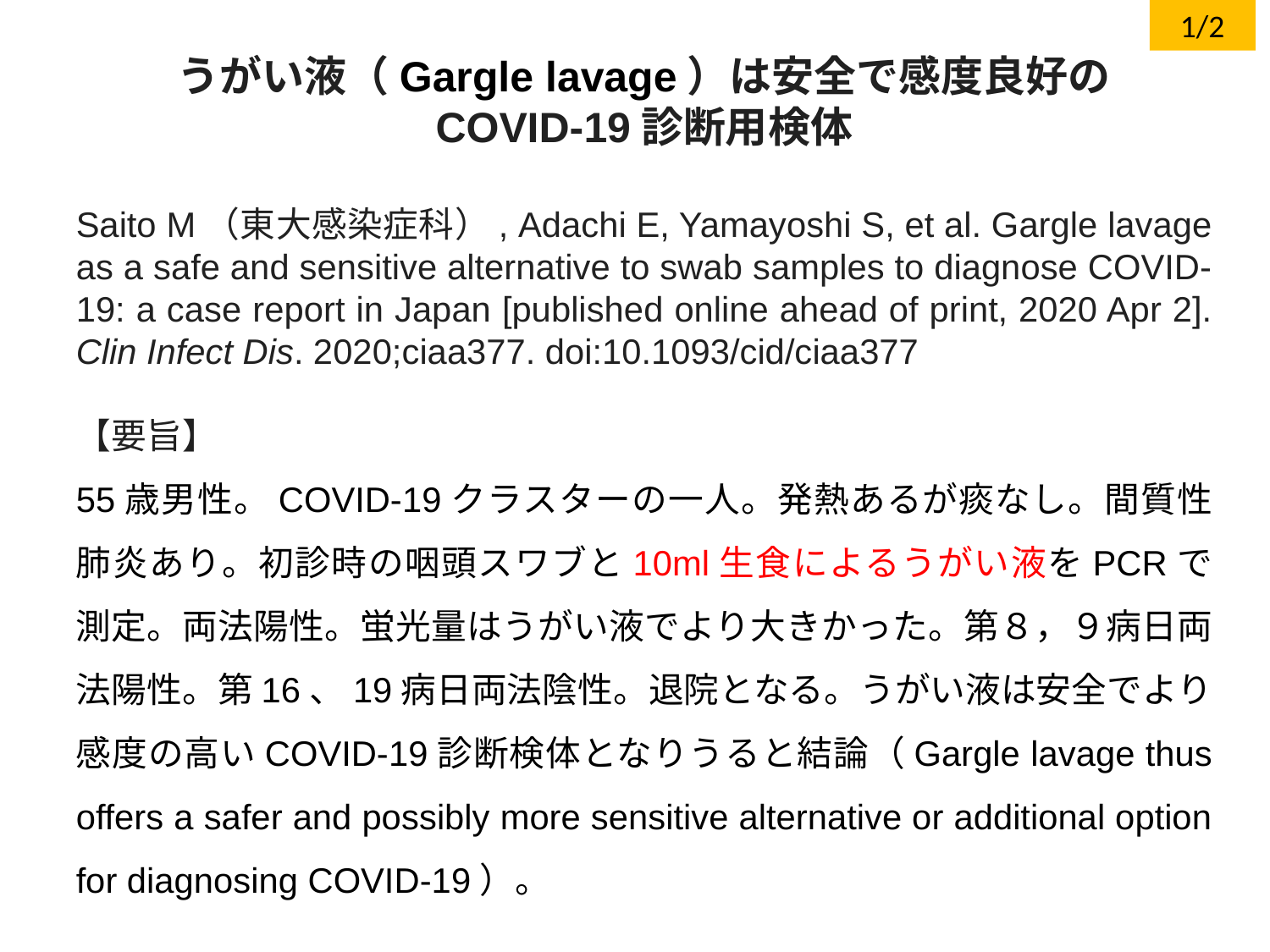

1/2
うがい液（Gargle lavage）は安全で感度良好の
COVID-19診断用検体

Saito M（東大感染症科）, Adachi E, Yamayoshi S, et al. Gargle lavage as a safe and sensitive alternative to swab samples to diagnose COVID-19: a case report in Japan [published online ahead of print, 2020 Apr 2]. Clin Infect Dis. 2020;ciaa377. doi:10.1093/cid/ciaa377

【要旨】
55歳男性。COVID-19クラスターの一人。発熱あるが痰なし。間質性肺炎あり。初診時の咽頭スワブと10ml生食によるうがい液をPCRで測定。両法陽性。蛍光量はうがい液でより大きかった。第８，９病日両法陽性。第16、19病日両法陰性。退院となる。うがい液は安全でより感度の高いCOVID-19診断検体となりうると結論（Gargle lavage thus offers a safer and possibly more sensitive alternative or additional option for diagnosing COVID-19）。